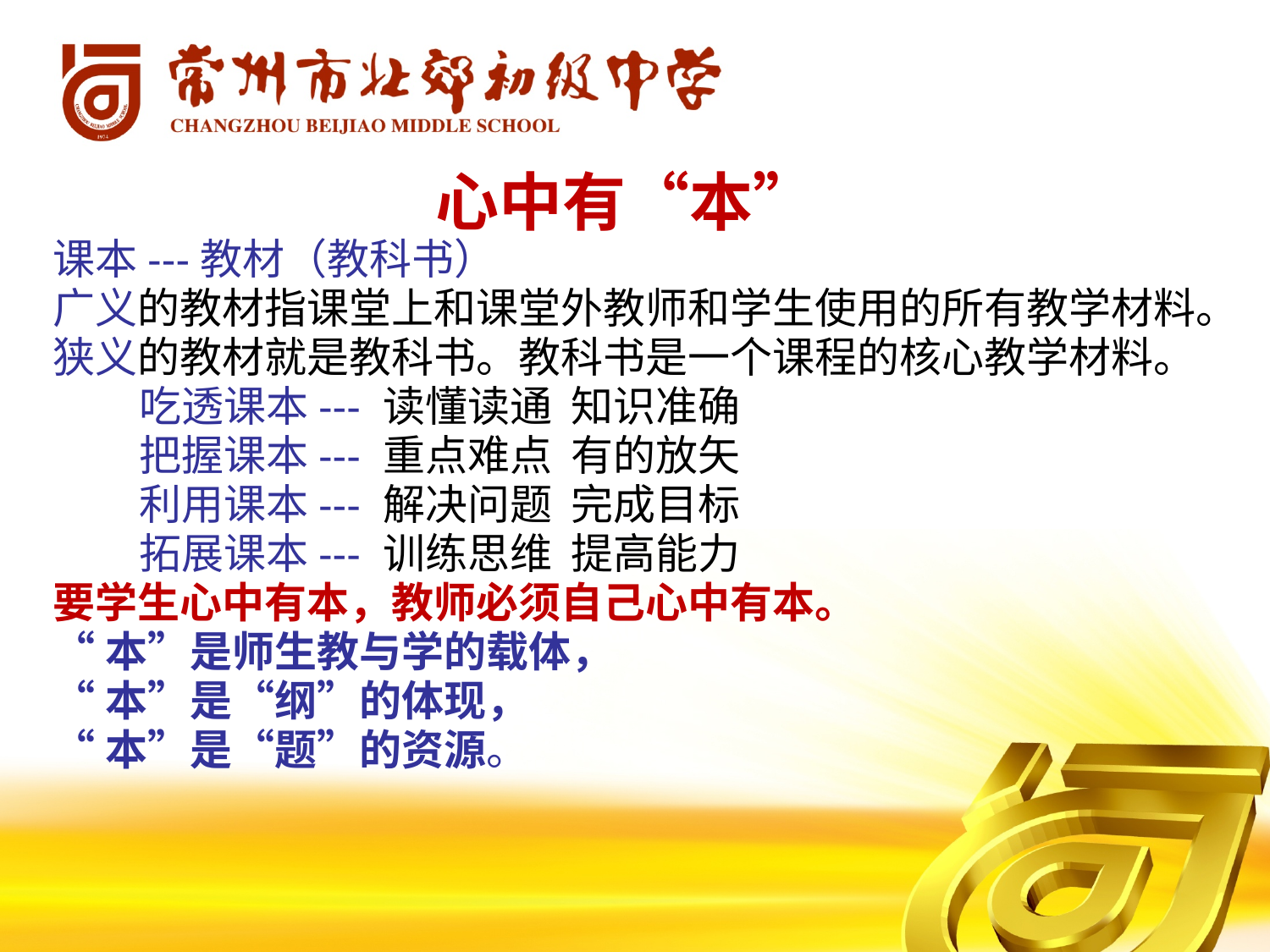

心中有“本”
课本---教材（教科书）
广义的教材指课堂上和课堂外教师和学生使用的所有教学材料。
狭义的教材就是教科书。教科书是一个课程的核心教学材料。
        吃透课本--- 读懂读通  知识准确
        把握课本--- 重点难点  有的放矢
        利用课本--- 解决问题  完成目标
        拓展课本--- 训练思维  提高能力
要学生心中有本，教师必须自己心中有本。
“本”是师生教与学的载体，
“本”是“纲”的体现，
“本”是“题”的资源。